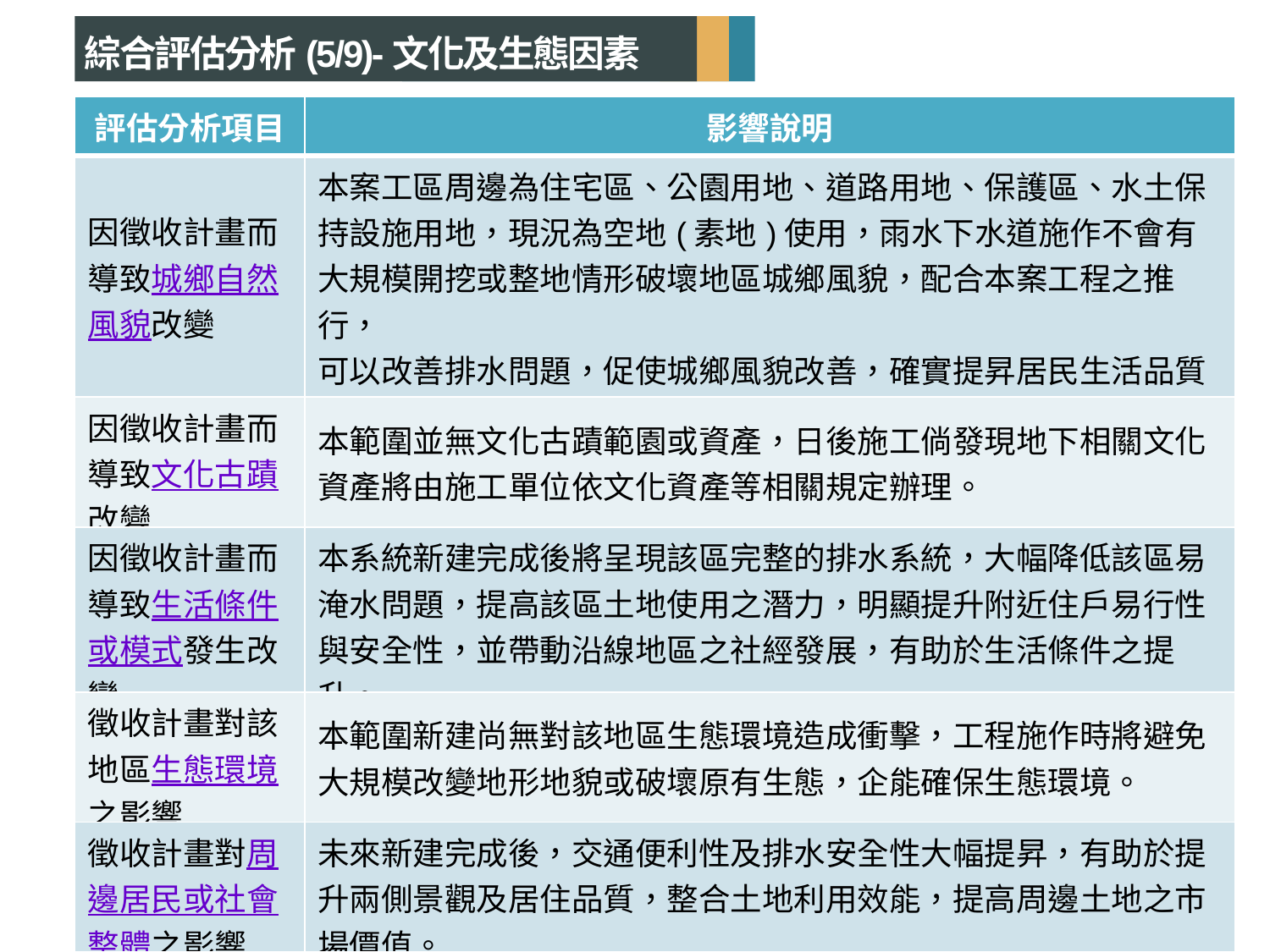

綜合評估分析(5/9)-文化及生態因素
| 評估分析項目 | 影響說明 |
| --- | --- |
| 因徵收計畫而導致城鄉自然風貌改變 | 本案工區周邊為住宅區、公園用地、道路用地、保護區、水土保持設施用地，現況為空地(素地)使用，雨水下水道施作不會有大規模開挖或整地情形破壞地區城鄉風貌，配合本案工程之推行， 可以改善排水問題，促使城鄉風貌改善，確實提昇居民生活品質及促進地方發展。 |
| 因徵收計畫而導致文化古蹟改變 | 本範圍並無文化古蹟範園或資產，日後施工倘發現地下相關文化資產將由施工單位依文化資產等相關規定辦理。 |
| 因徵收計畫而導致生活條件或模式發生改變 | 本系統新建完成後將呈現該區完整的排水系統，大幅降低該區易淹水問題，提高該區土地使用之潛力，明顯提升附近住戶易行性與安全性，並帶動沿線地區之社經發展，有助於生活條件之提升。 |
| 徵收計畫對該地區生態環境之影響 | 本範圍新建尚無對該地區生態環境造成衝擊，工程施作時將避免大規模改變地形地貌或破壞原有生態，企能確保生態環境。 |
| 徵收計畫對周邊居民或社會整體之影響 | 未來新建完成後，交通便利性及排水安全性大幅提昇，有助於提升兩側景觀及居住品質，整合土地利用效能，提高周邊土地之市場價值。 |